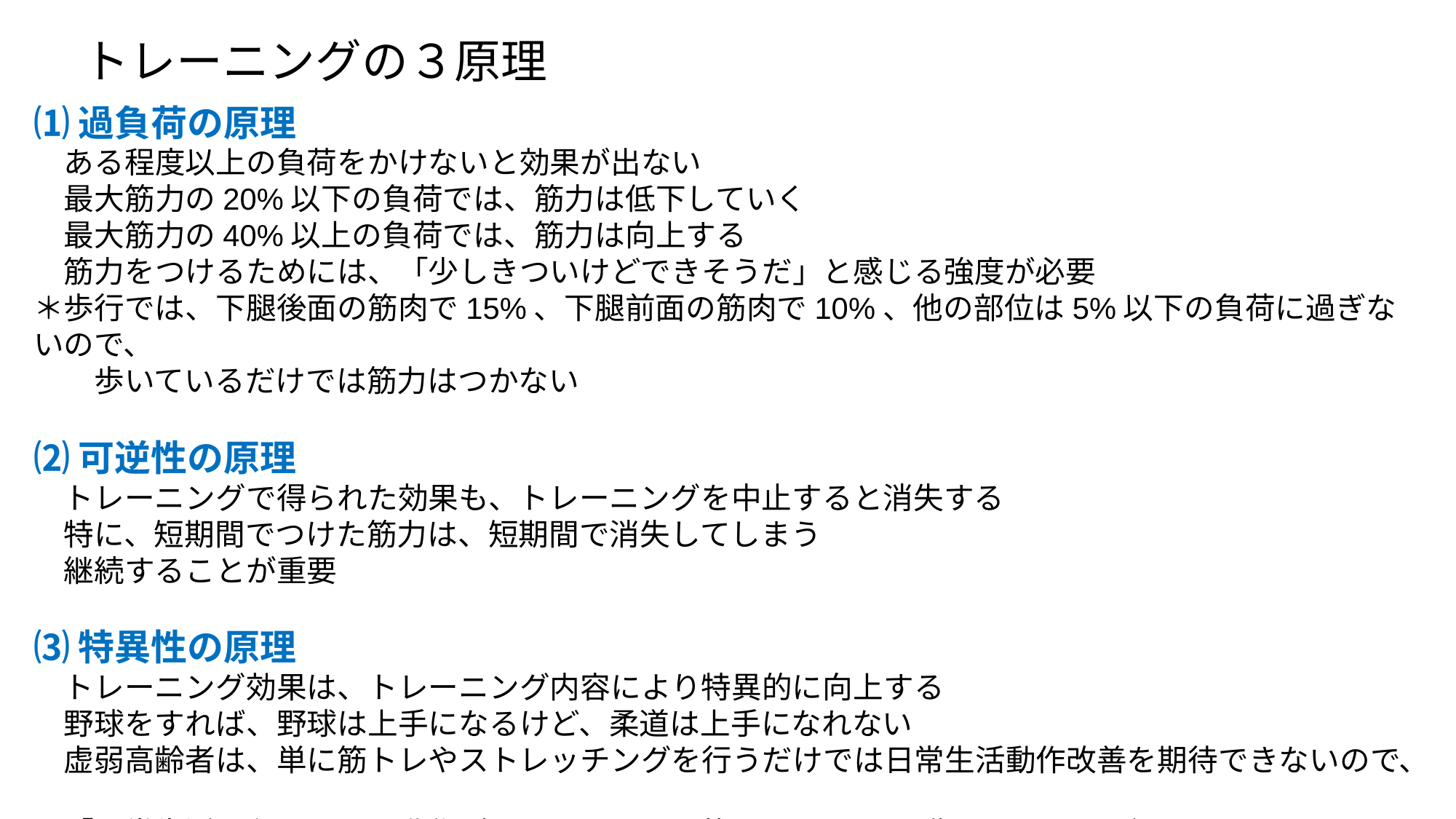

# トレーニングの３原理
⑴過負荷の原理
　ある程度以上の負荷をかけないと効果が出ない
　最大筋力の20%以下の負荷では、筋力は低下していく
　最大筋力の40%以上の負荷では、筋力は向上する
　筋力をつけるためには、「少しきついけどできそうだ」と感じる強度が必要
＊歩行では、下腿後面の筋肉で15%、下腿前面の筋肉で10%、他の部位は5%以下の負荷に過ぎないので、
　　歩いているだけでは筋力はつかない

⑵可逆性の原理
　トレーニングで得られた効果も、トレーニングを中止すると消失する
　特に、短期間でつけた筋力は、短期間で消失してしまう
　継続することが重要

⑶特異性の原理
　トレーニング効果は、トレーニング内容により特異的に向上する
　野球をすれば、野球は上手になるけど、柔道は上手になれない
　虚弱高齢者は、単に筋トレやストレッチングを行うだけでは日常生活動作改善を期待できないので、
　「日常生活で必要とする動作がしやすく」を目的としたADL回復トレーニングをすること